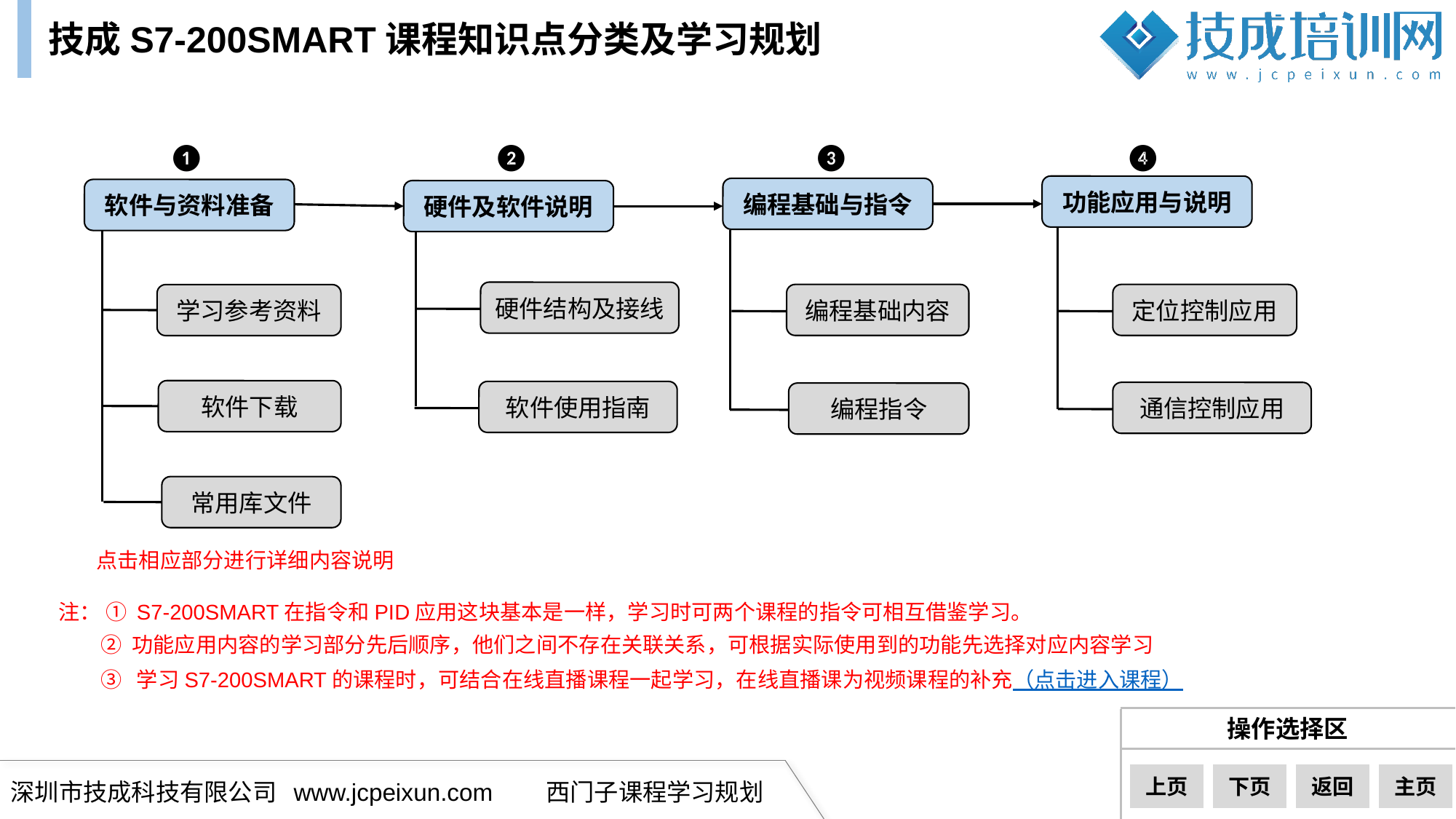

技成S7-200SMART课程知识点分类及学习规划
❶
❷
❸
❹
功能应用与说明
编程基础与指令
软件与资料准备
硬件及软件说明
硬件结构及接线
编程基础内容
定位控制应用
学习参考资料
软件下载
软件使用指南
通信控制应用
编程指令
常用库文件
点击相应部分进行详细内容说明
注： ① S7-200SMART在指令和PID应用这块基本是一样，学习时可两个课程的指令可相互借鉴学习。
         ② 功能应用内容的学习部分先后顺序，他们之间不存在关联关系，可根据实际使用到的功能先选择对应内容学习
         ③  学习S7-200SMART的课程时，可结合在线直播课程一起学习，在线直播课为视频课程的补充（点击进入课程）
下一页
上页
下页
返回
主页